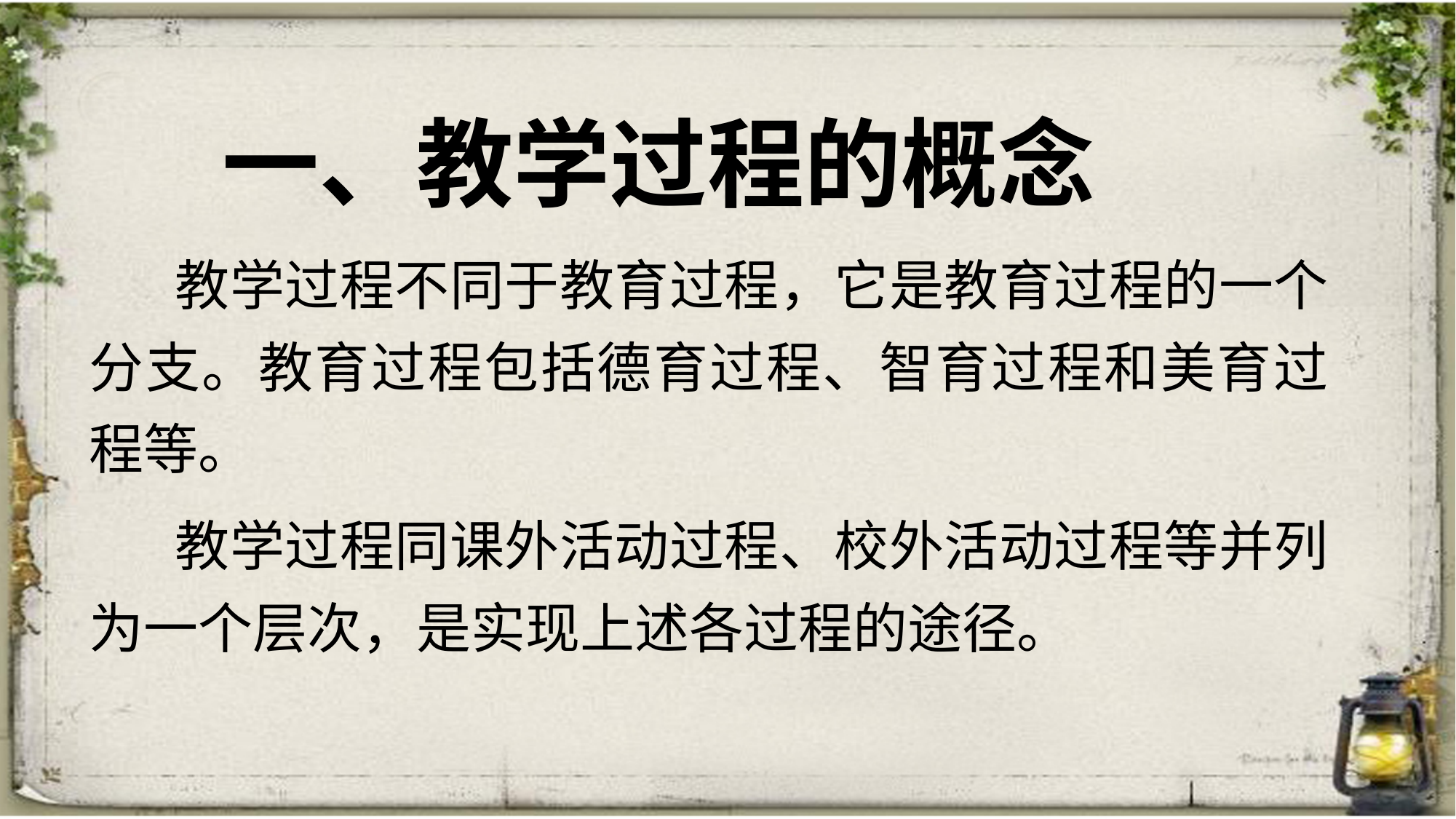

一、教学过程的概念
教学过程不同于教育过程，它是教育过程的一个分支。教育过程包括德育过程、智育过程和美育过程等。
教学过程同课外活动过程、校外活动过程等并列为一个层次，是实现上述各过程的途径。